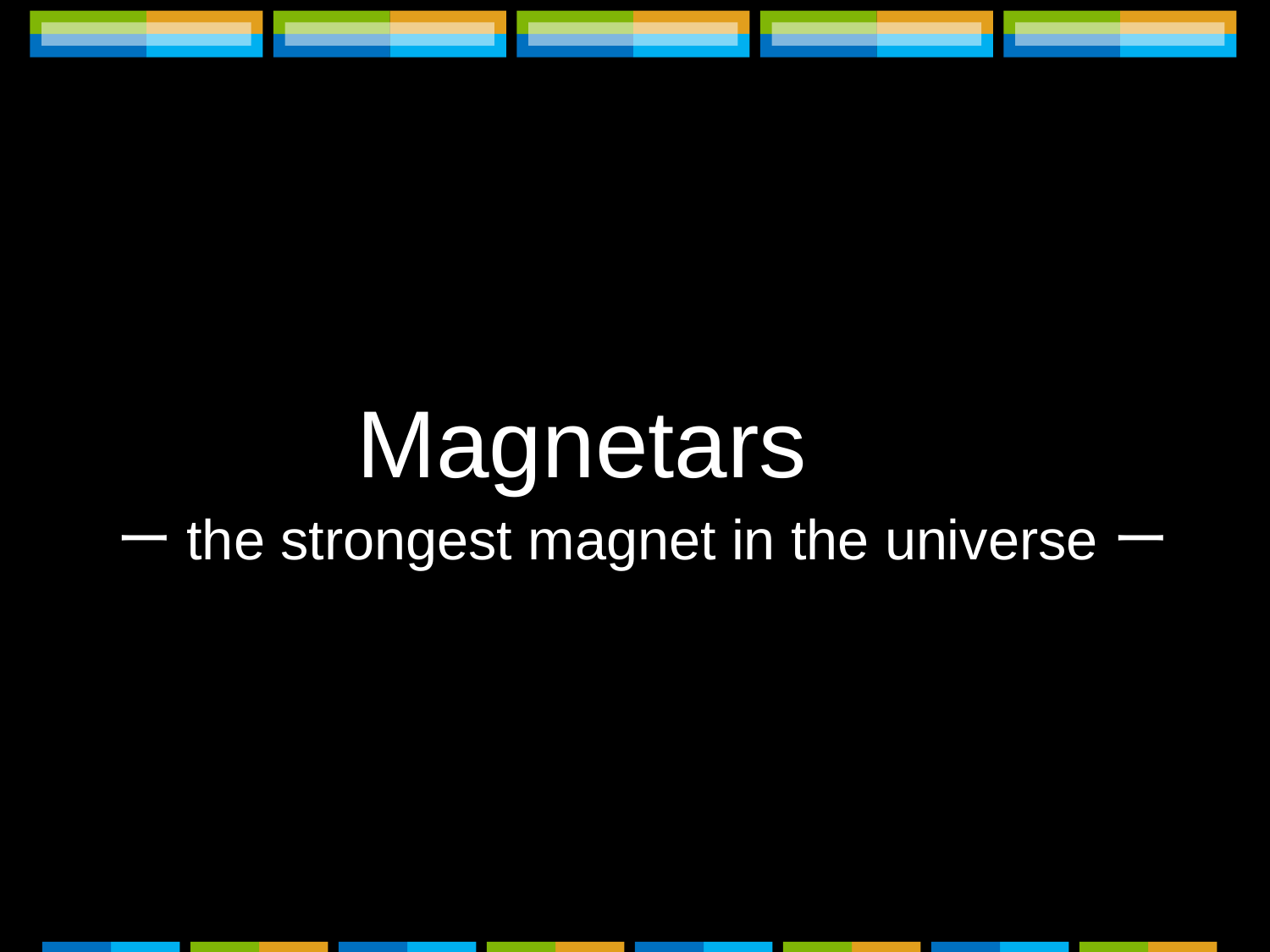

Magnetars
 ーthe strongest magnet in the universeー